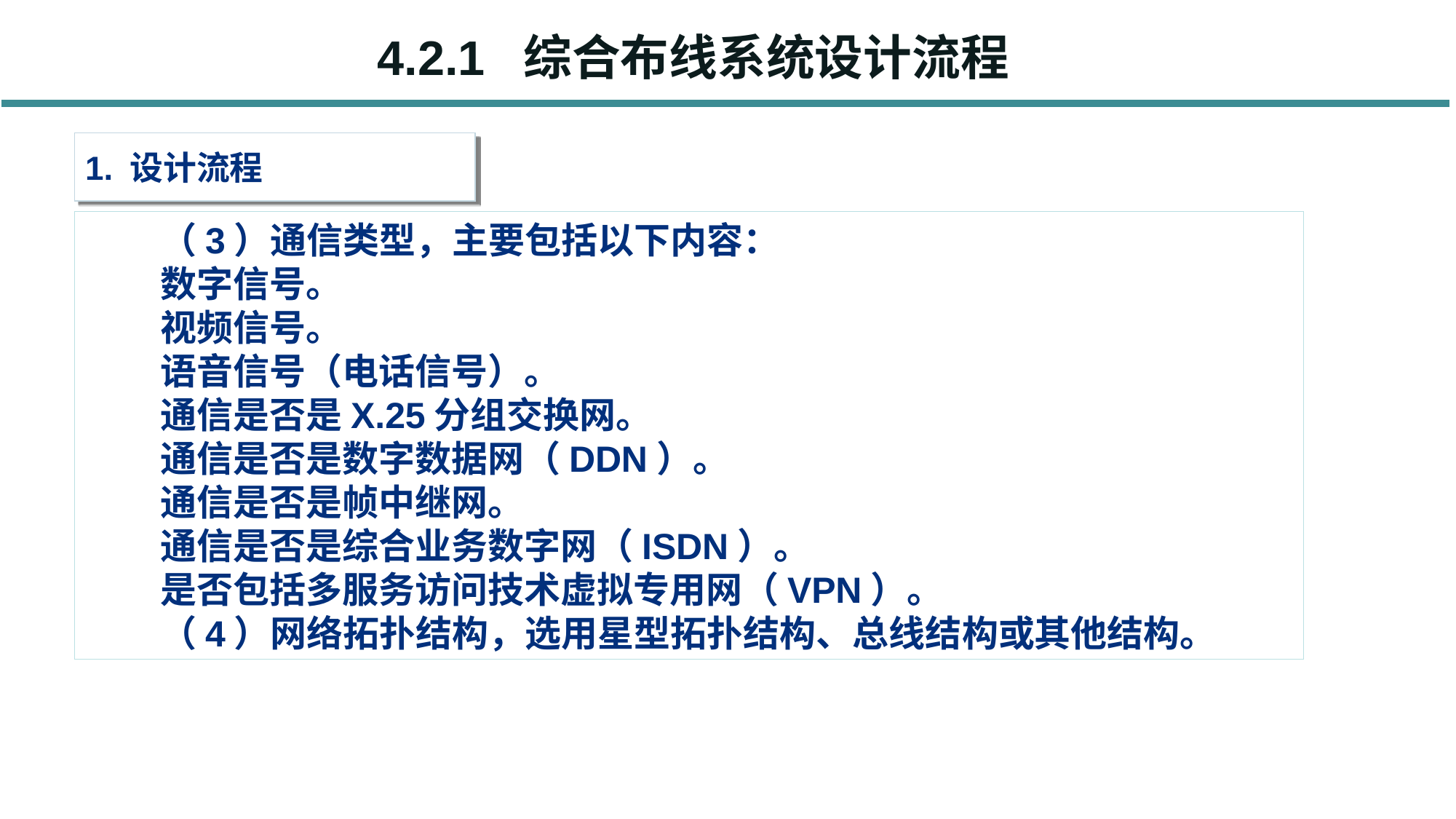

4.2.1  综合布线系统设计流程
1. 设计流程
（3）通信类型，主要包括以下内容：
数字信号。
视频信号。
语音信号（电话信号）。
通信是否是X.25分组交换网。
通信是否是数字数据网（DDN）。
通信是否是帧中继网。
通信是否是综合业务数字网（ISDN）。
是否包括多服务访问技术虚拟专用网（VPN）。
（4）网络拓扑结构，选用星型拓扑结构、总线结构或其他结构。